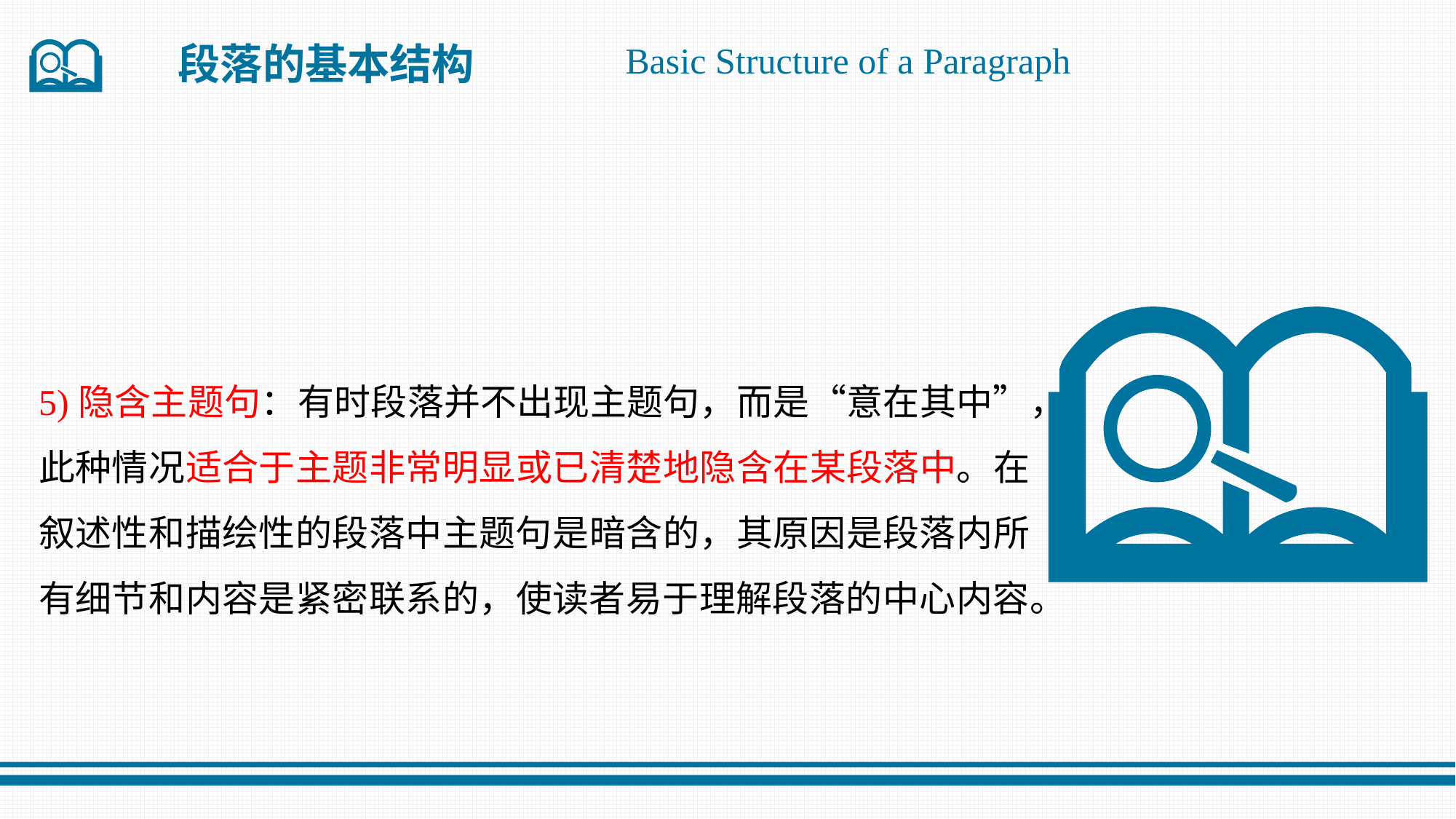

段落的基本结构
Basic Structure of a Paragraph
5)隐含主题句：有时段落并不出现主题句，而是“意在其中”，此种情况适合于主题非常明显或已清楚地隐含在某段落中。在叙述性和描绘性的段落中主题句是暗含的，其原因是段落内所有细节和内容是紧密联系的，使读者易于理解段落的中心内容。